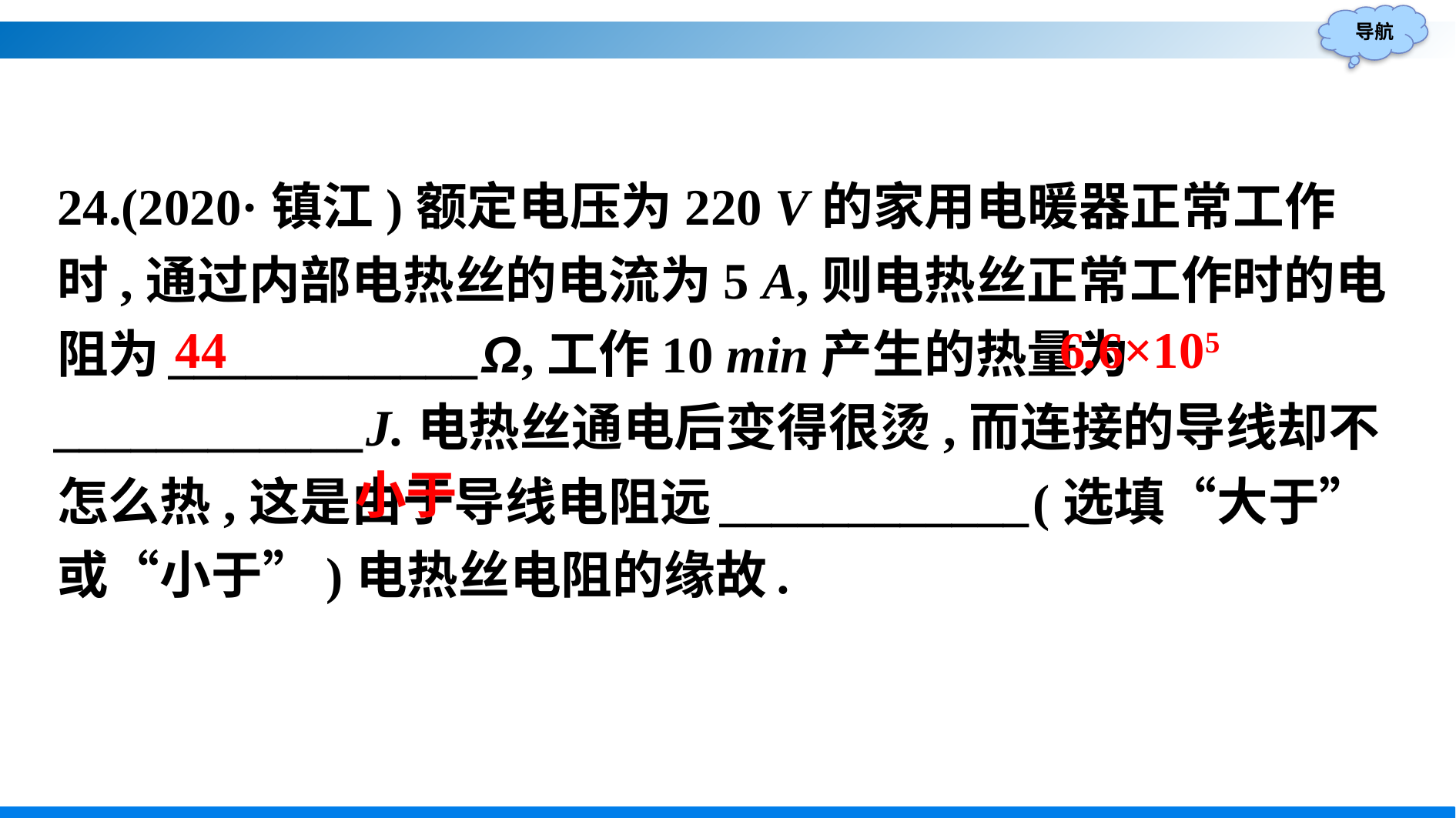

24.(2020·镇江)额定电压为220 V的家用电暖器正常工作时,通过内部电热丝的电流为5 A,则电热丝正常工作时的电阻为____________Ω,工作10 min产生的热量为____________J.电热丝通电后变得很烫,而连接的导线却不怎么热,这是由于导线电阻远____________(选填“大于”或“小于”)电热丝电阻的缘故.
6.6×105
44
小于